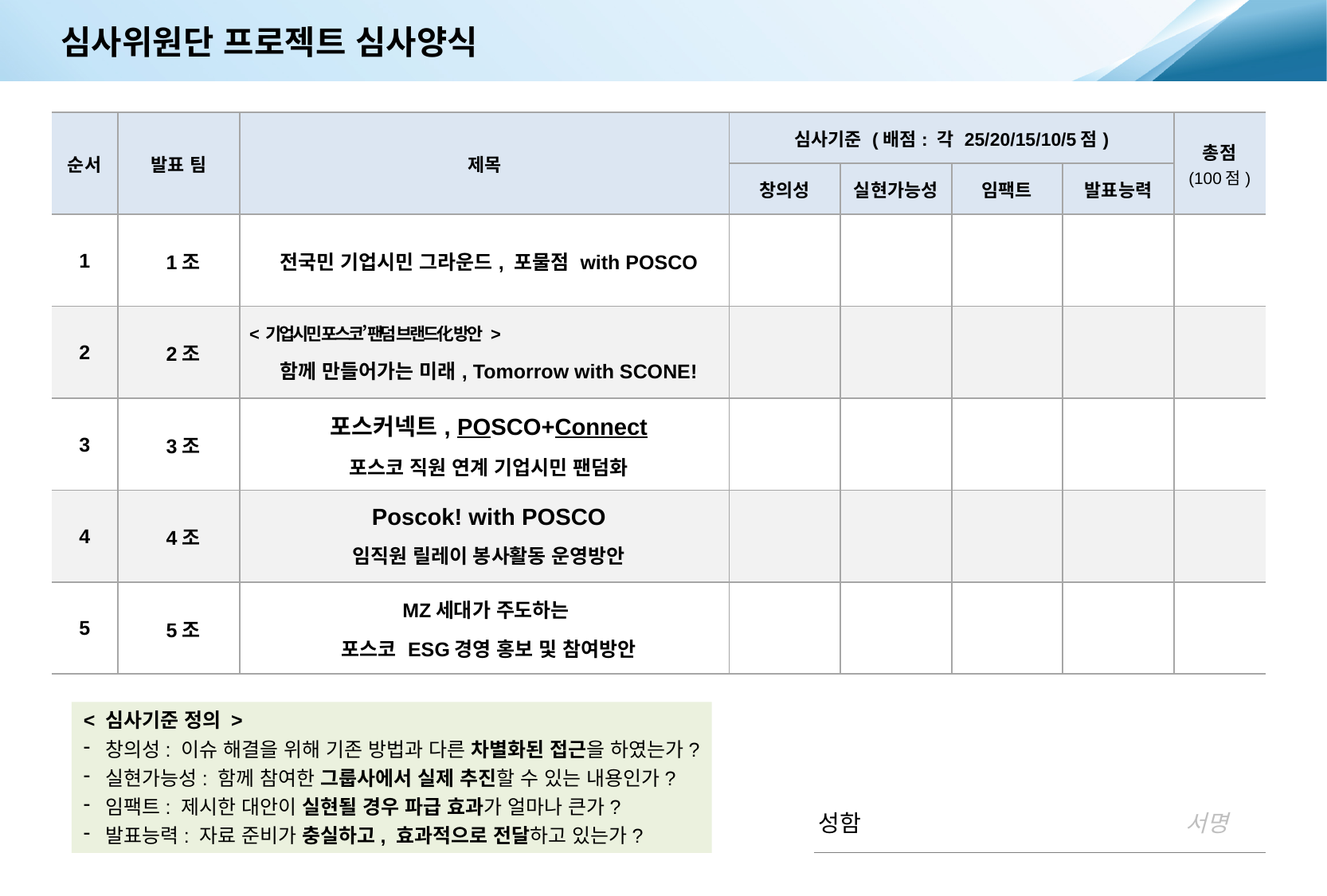

심사위원단 프로젝트 심사양식
| 순서 | 발표 팀 | 제목 | 심사기준 (배점: 각 25/20/15/10/5점) |  |  |  | 총점 (100점) |
| --- | --- | --- | --- | --- | --- | --- | --- |
|  |  |  | 창의성 | 실현가능성 | 임팩트 | 발표능력 |  |
| 1 | 1조 | 전국민 기업시민 그라운드, 포물점 with POSCO |  |  |  |  |  |
| 2 | 2조 | < 기업시민 포스코’ 팬덤 브랜드化 방안 > 함께 만들어가는 미래, Tomorrow with SCONE! |  |  |  |  |  |
| 3 | 3조 | 포스커넥트, POSCO+Connect 포스코 직원 연계 기업시민 팬덤화 |  |  |  |  |  |
| 4 | 4조 | Poscok! with POSCO 임직원 릴레이 봉사활동 운영방안 |  |  |  |  |  |
| 5 | 5조 | MZ세대가 주도하는 포스코 ESG경영 홍보 및 참여방안 |  |  |  |  |  |
< 심사기준 정의 >
창의성: 이슈 해결을 위해 기존 방법과 다른 차별화된 접근을 하였는가?
실현가능성: 함께 참여한 그룹사에서 실제 추진할 수 있는 내용인가?
임팩트: 제시한 대안이 실현될 경우 파급 효과가 얼마나 큰가?
발표능력: 자료 준비가 충실하고, 효과적으로 전달하고 있는가?
성함
서명